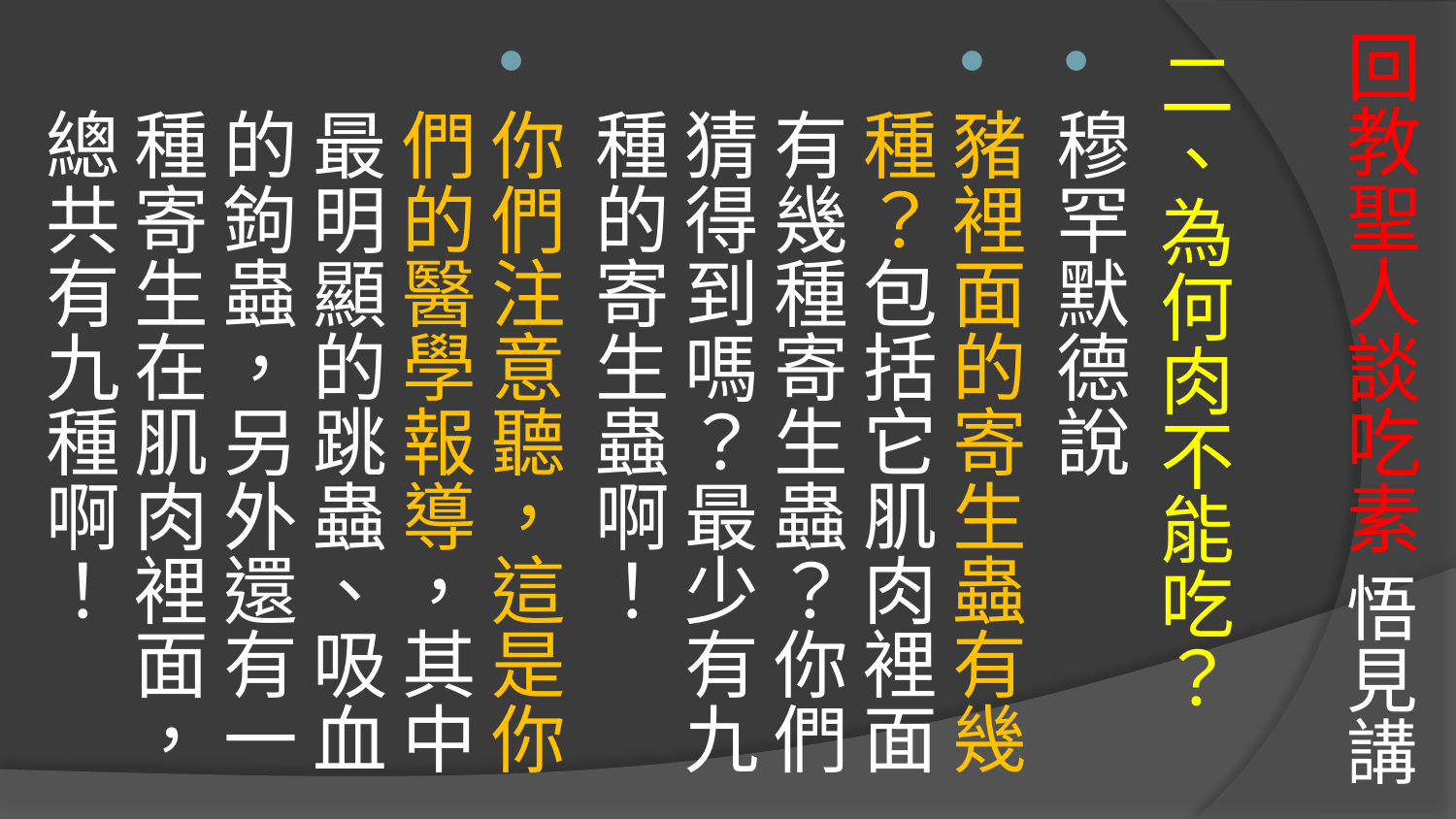

# 回教聖人談吃素 悟見講
二、為何肉不能吃？
穆罕默德說
豬裡面的寄生蟲有幾種？包括它肌肉裡面有幾種寄生蟲？你們猜得到嗎？最少有九種的寄生蟲啊！
你們注意聽，這是你們的醫學報導，其中最明顯的跳蟲、吸血的鉤蟲，另外還有一種寄生在肌肉裡面，總共有九種啊！